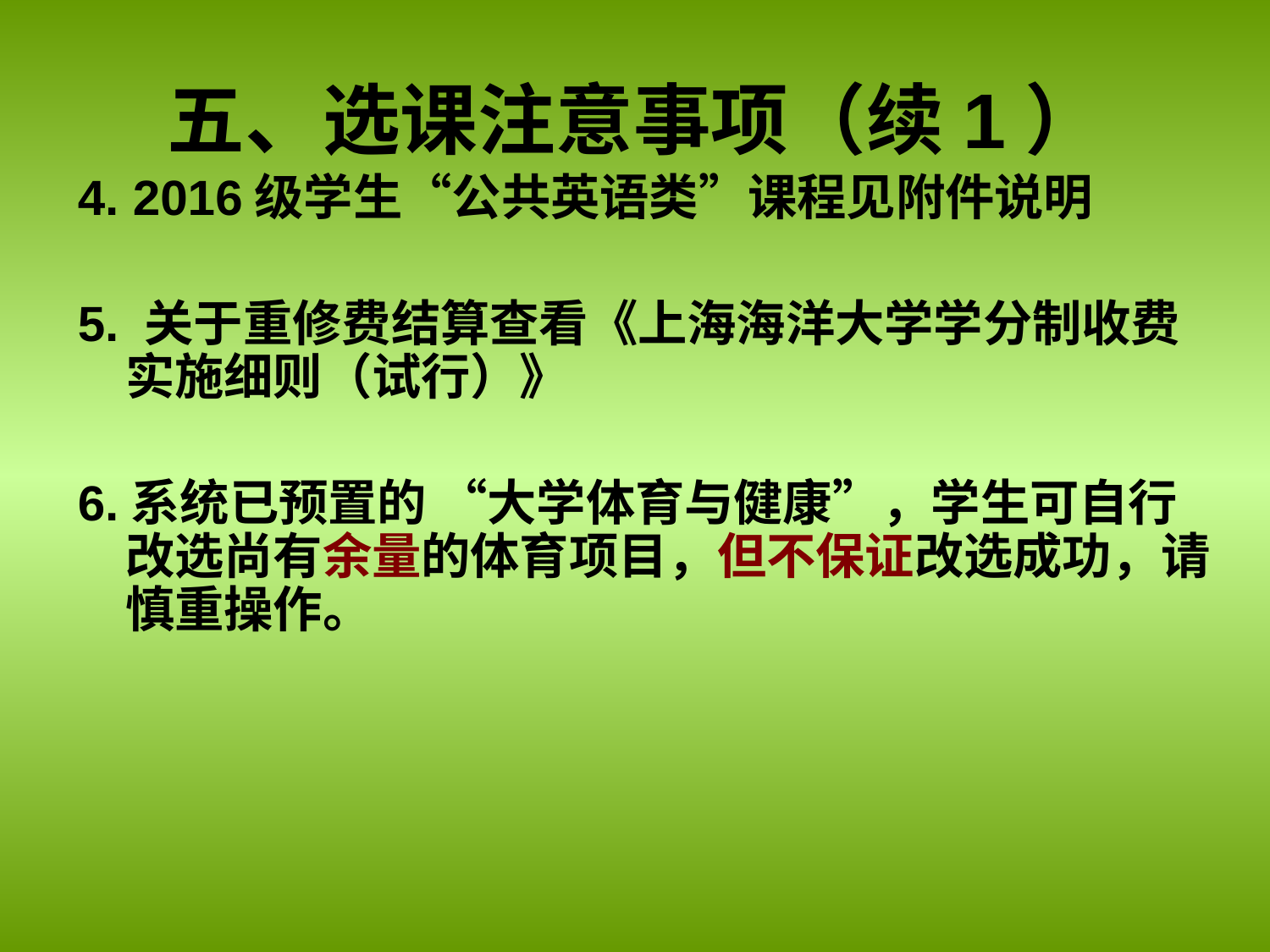

# 五、选课注意事项（续1）
4. 2016级学生“公共英语类”课程见附件说明

5. 关于重修费结算查看《上海海洋大学学分制收费实施细则（试行）》

6.系统已预置的 “大学体育与健康”，学生可自行改选尚有余量的体育项目，但不保证改选成功，请慎重操作。